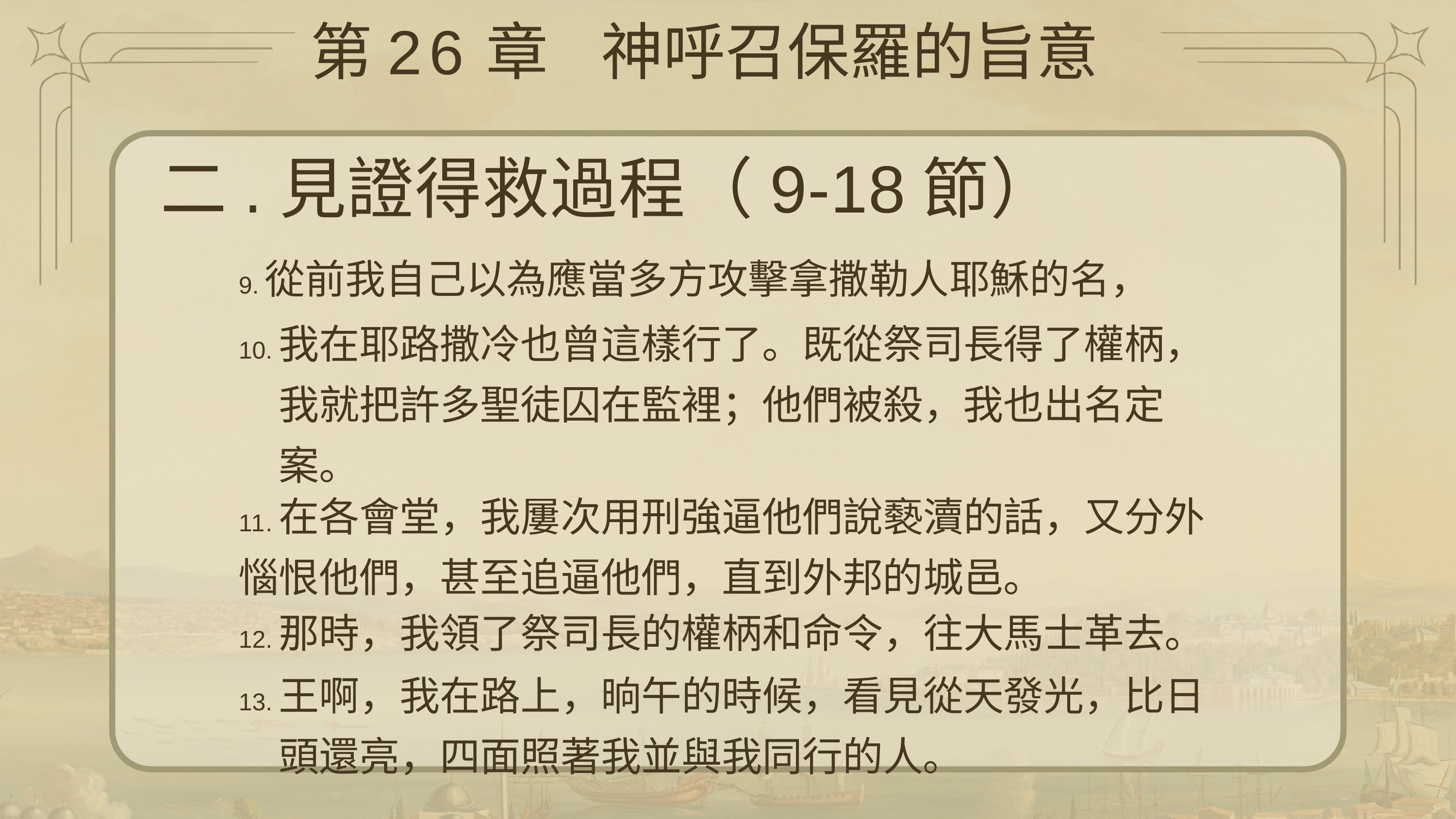

# 第26章	神呼召保羅的旨意

二.見證得救過程（9-18節）
從前我自己以為應當多方攻擊拿撒勒人耶穌的名，
我在耶路撒冷也曾這樣行了。既從祭司長得了權柄，我就把許多聖徒囚在監裡；他們被殺，我也出名定案。
在各會堂，我屢次用刑強逼他們說褻瀆的話，又分外
惱恨他們，甚至追逼他們，直到外邦的城邑。
那時，我領了祭司長的權柄和命令，往大馬士革去。
王啊，我在路上，晌午的時候，看見從天發光，比日頭還亮，四面照著我並與我同行的人。